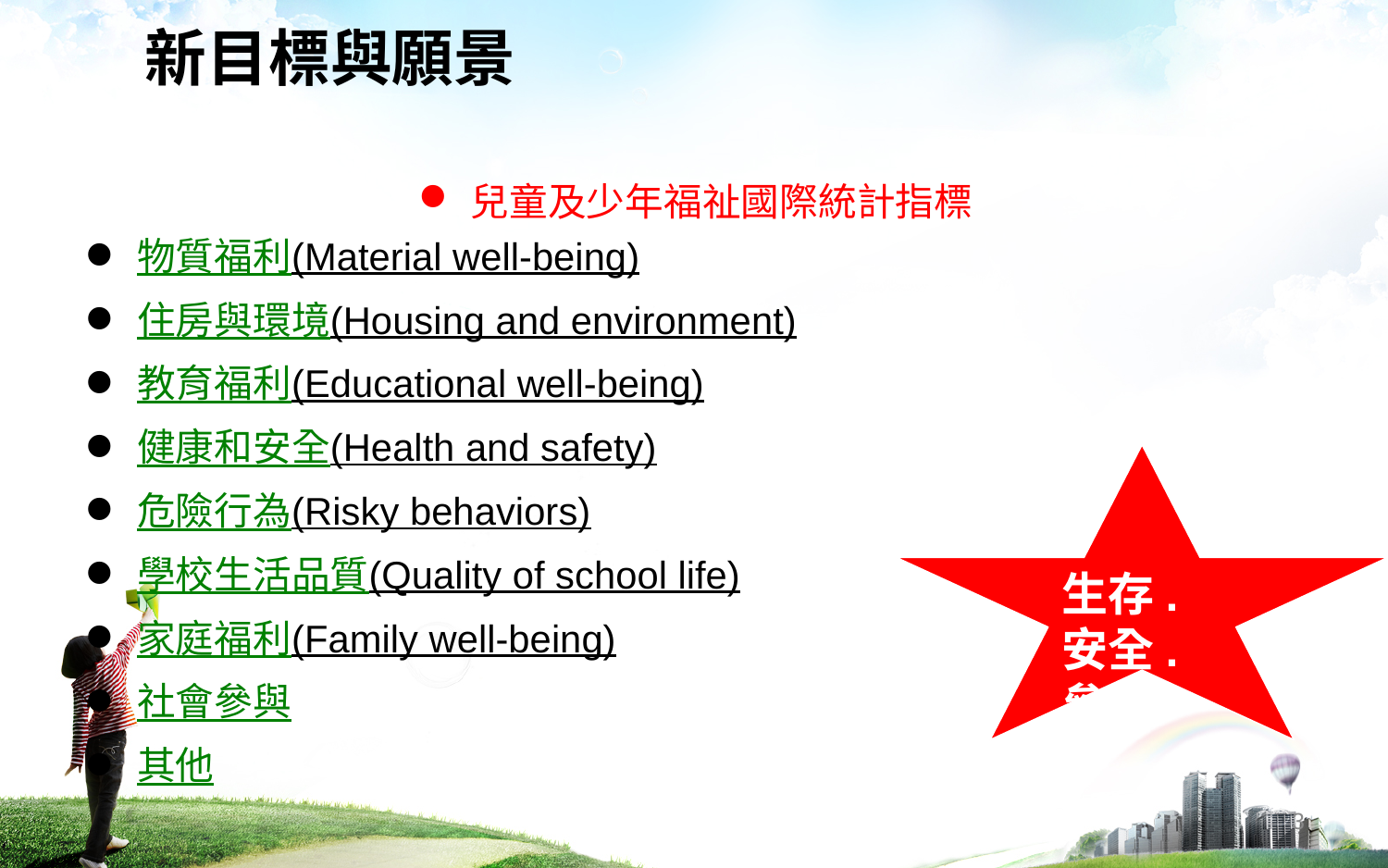

# 新目標與願景
兒童及少年福祉國際統計指標
物質福利(Material well-being)
住房與環境(Housing and environment)
教育福利(Educational well-being)
健康和安全(Health and safety)
危險行為(Risky behaviors)
學校生活品質(Quality of school life)
家庭福利(Family well-being)
社會參與
其他
服務

生存.安全.參與
3